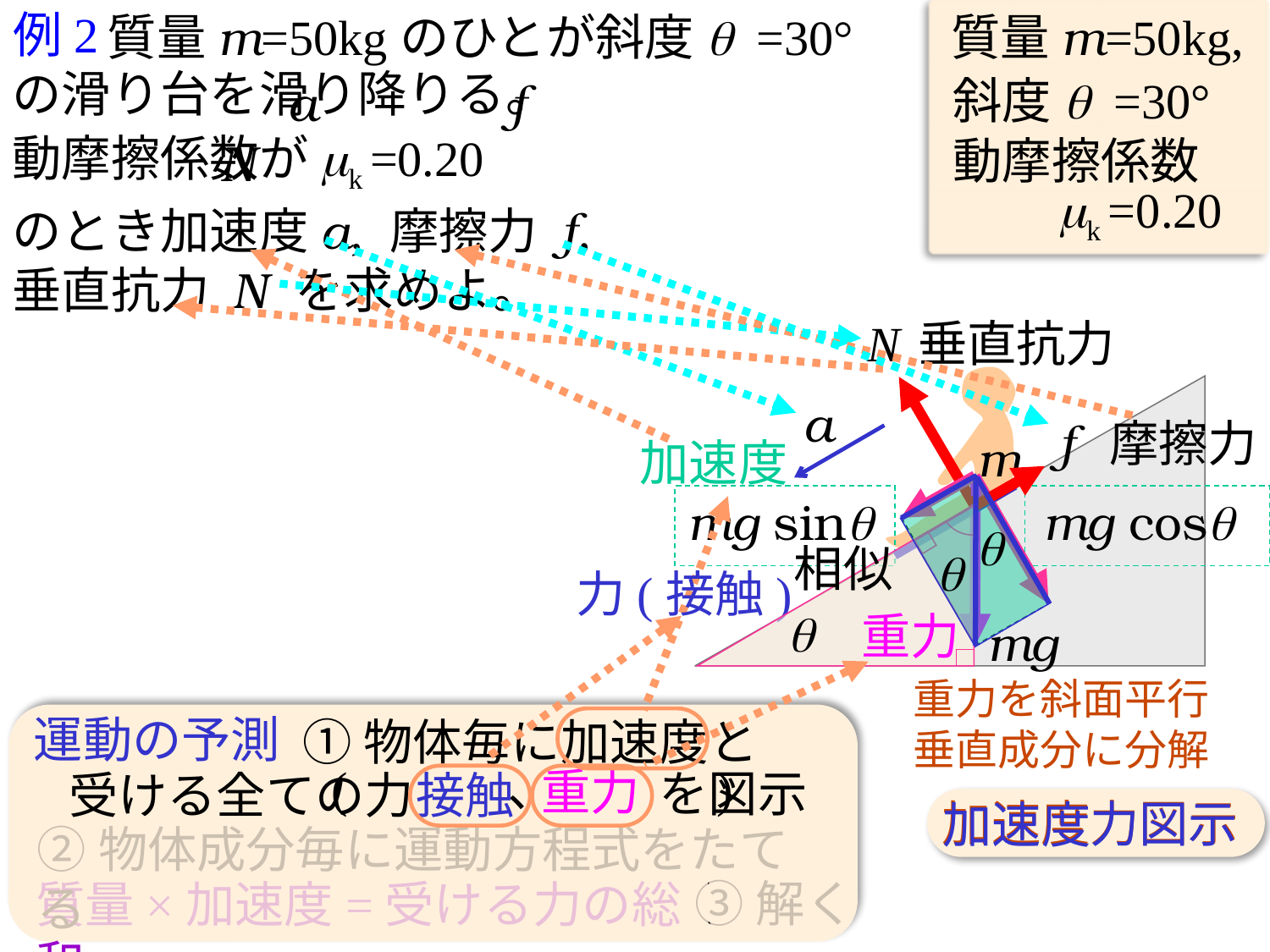

# 例2
動摩擦係数がμk =0.20
のとき加速度a, 摩擦力 f,
垂直抗力 N を求めよ。
質量m=50kgのひとが斜度θ =30°

質量m=50kg,
の滑り台を滑り降りる。
斜度θ =30°
a
f
動摩擦係数がμk =0.20
のとき加速度a, 摩擦力 f,
垂直抗力 N を求めよ。
動摩擦係数
N
μk =0.20

N
垂直抗力

a
f
摩擦力
m

加速度

mg cosθ
mg sinθ

θ

相似

θ

力(接触)
θ
重力

mg

重力を斜面平行
垂直成分に分解
運動の予測
①物体毎に加速度と

(　　　、　　　)
重力
を図示
受ける全ての力
接触
②物体成分毎に運動方程式をたてる
③解く
質量×加速度=受ける力の総和

加速度力図示
図示
力
加速度